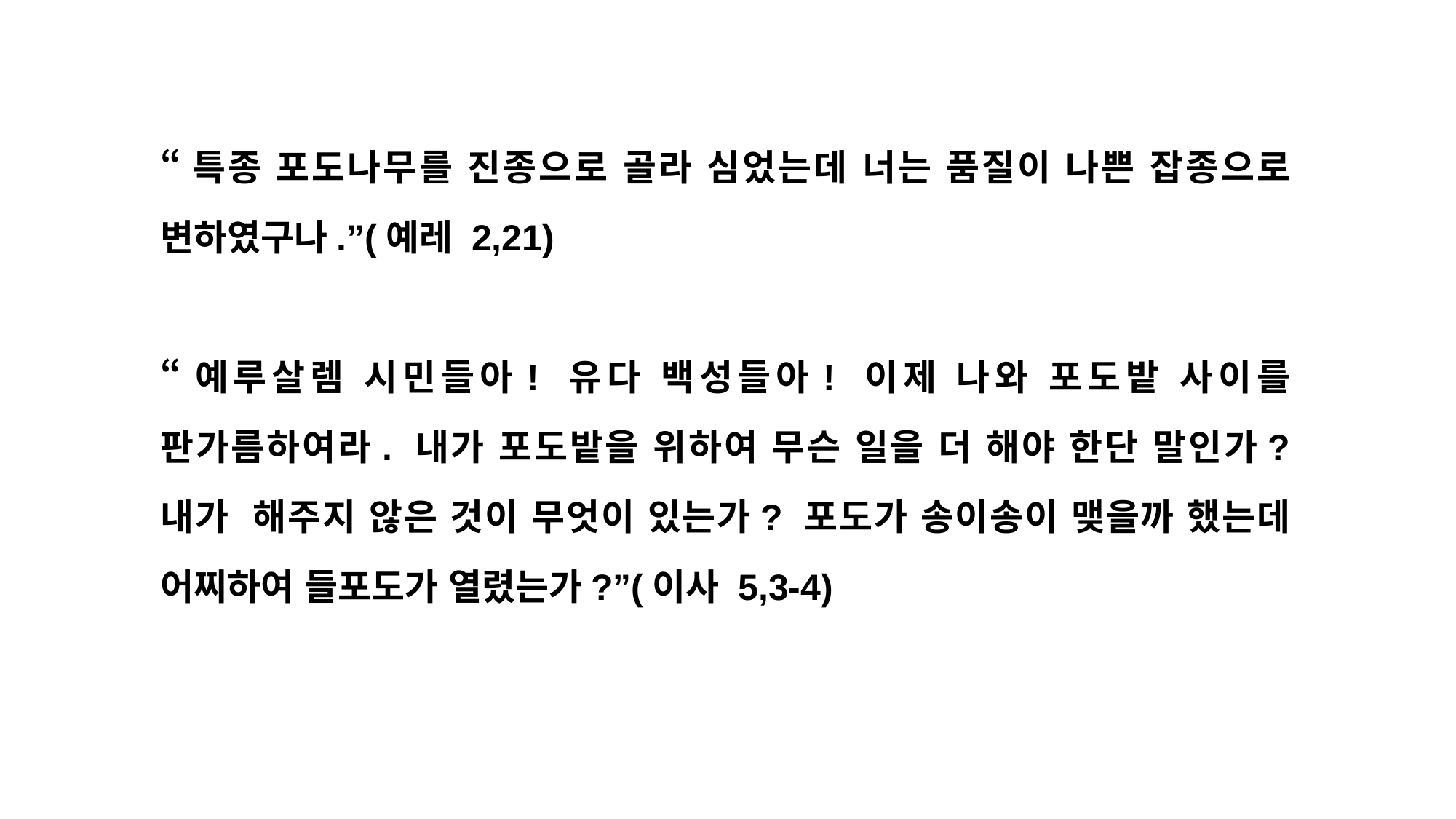

“특종 포도나무를 진종으로 골라 심었는데 너는 품질이 나쁜 잡종으로 변하였구나.”(예레 2,21)

“예루살렘 시민들아! 유다 백성들아! 이제 나와 포도밭 사이를 판가름하여라. 내가 포도밭을 위하여 무슨 일을 더 해야 한단 말인가? 내가  해주지 않은 것이 무엇이 있는가? 포도가 송이송이 맺을까 했는데 어찌하여 들포도가 열렸는가?”(이사 5,3-4)